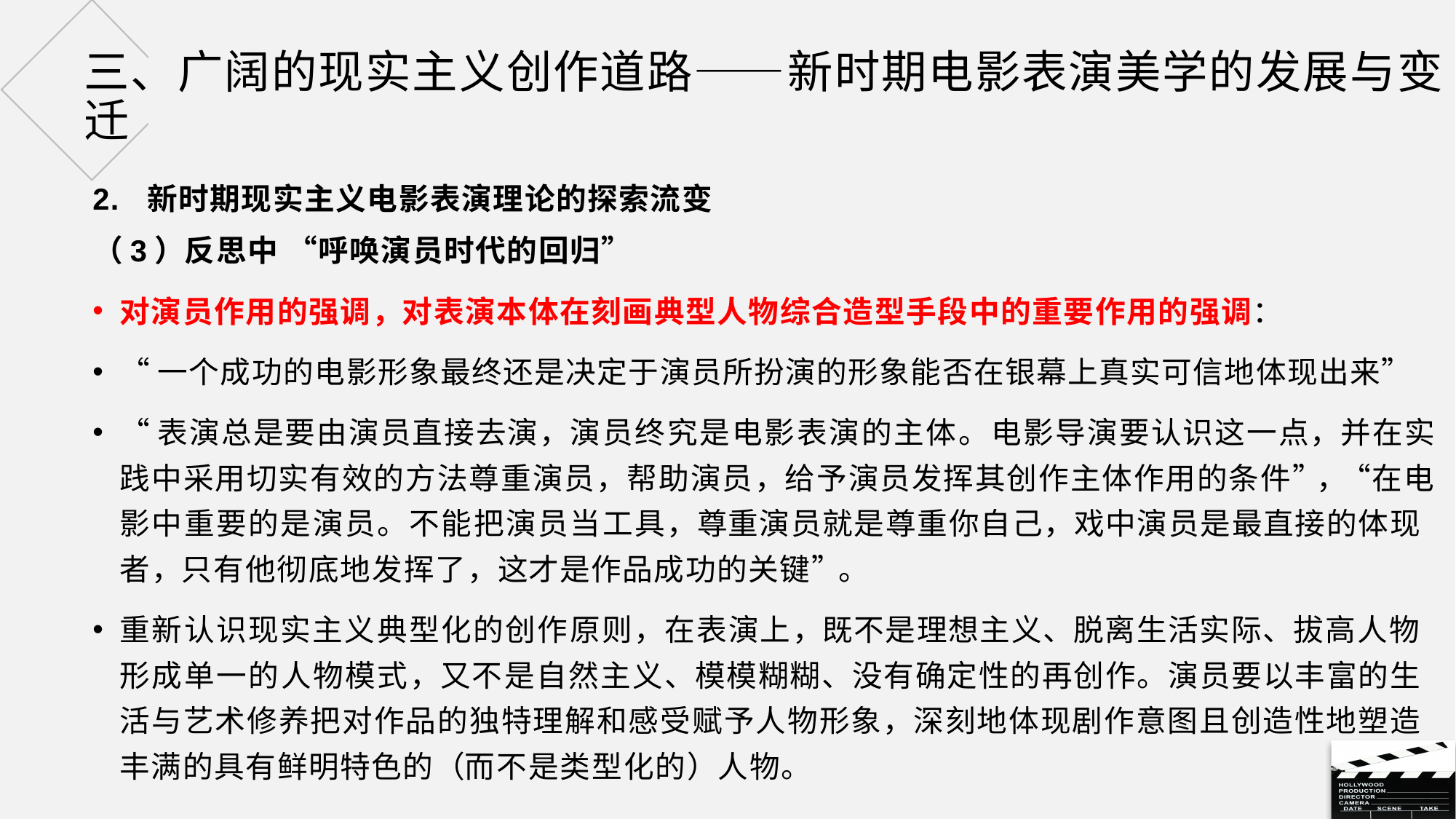

# 三、广阔的现实主义创作道路——新时期电影表演美学的发展与变迁
新时期现实主义电影表演理论的探索流变
（3）反思中 “呼唤演员时代的回归”
对演员作用的强调，对表演本体在刻画典型人物综合造型手段中的重要作用的强调：
“一个成功的电影形象最终还是决定于演员所扮演的形象能否在银幕上真实可信地体现出来”
“表演总是要由演员直接去演，演员终究是电影表演的主体。电影导演要认识这一点，并在实践中采用切实有效的方法尊重演员，帮助演员，给予演员发挥其创作主体作用的条件”，“在电影中重要的是演员。不能把演员当工具，尊重演员就是尊重你自己，戏中演员是最直接的体现者，只有他彻底地发挥了，这才是作品成功的关键”。
重新认识现实主义典型化的创作原则，在表演上，既不是理想主义、脱离生活实际、拔高人物形成单一的人物模式，又不是自然主义、模模糊糊、没有确定性的再创作。演员要以丰富的生活与艺术修养把对作品的独特理解和感受赋予人物形象，深刻地体现剧作意图且创造性地塑造丰满的具有鲜明特色的（而不是类型化的）人物。